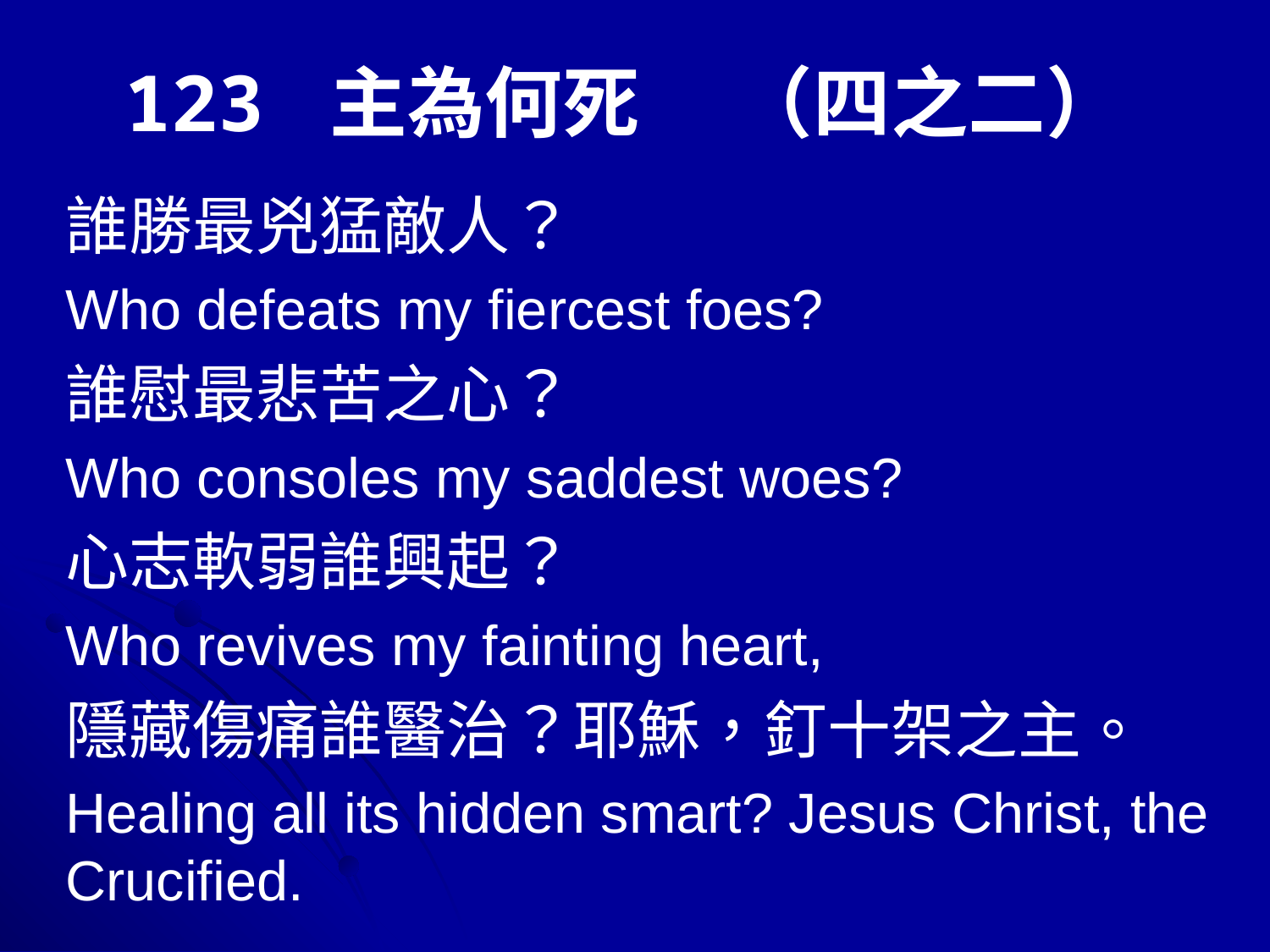

# 123 主為何死 　（四之二）
誰勝最兇猛敵人？
Who defeats my fiercest foes?
誰慰最悲苦之心？
Who consoles my saddest woes?
心志軟弱誰興起？
Who revives my fainting heart,
隱藏傷痛誰醫治？耶穌，釘十架之主。
Healing all its hidden smart? Jesus Christ, the Crucified.